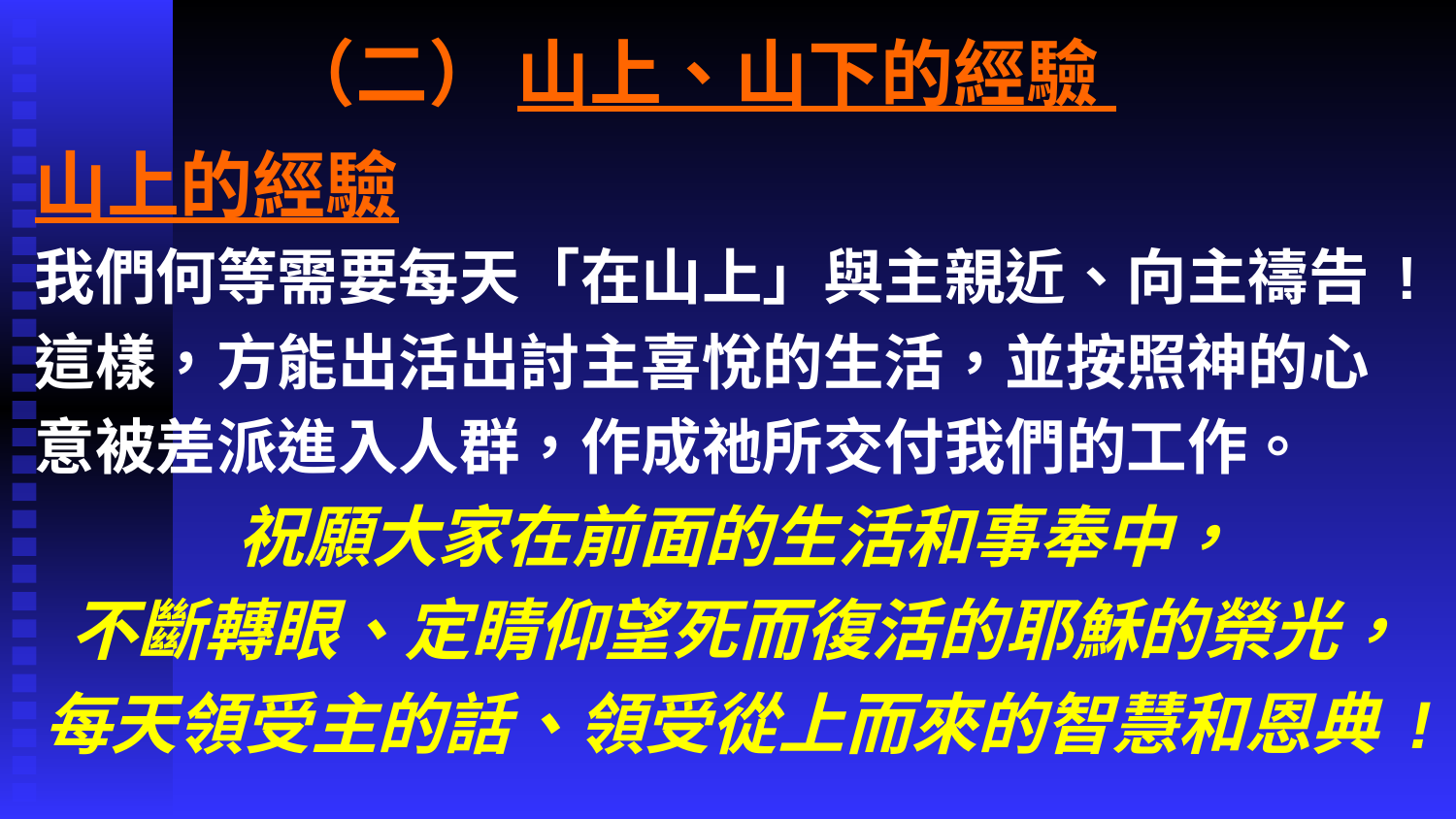

# （二） 山上、山下的經驗
山上的經驗
我們何等需要每天「在山上」與主親近、向主禱告 !
這樣，方能出活出討主喜悅的生活，並按照神的心
意被差派進入人群，作成祂所交付我們的工作。
祝願大家在前面的生活和事奉中，
不斷轉眼、定睛仰望死而復活的耶穌的榮光，
每天領受主的話、領受從上而來的智慧和恩典 !